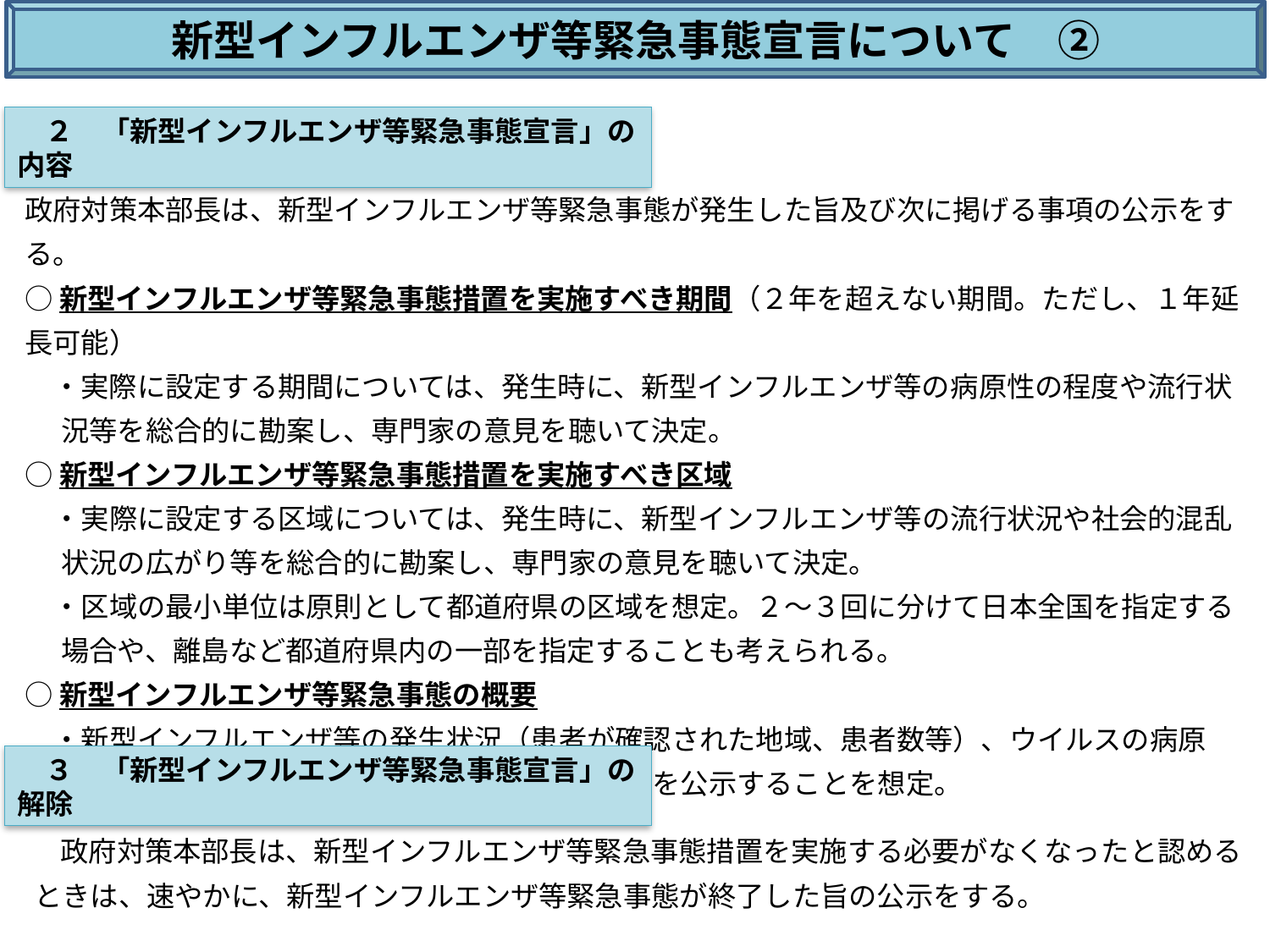

新型インフルエンザ等緊急事態宣言について　②
　２　「新型インフルエンザ等緊急事態宣言」の内容
政府対策本部長は、新型インフルエンザ等緊急事態が発生した旨及び次に掲げる事項の公示をする。
○新型インフルエンザ等緊急事態措置を実施すべき期間（２年を超えない期間。ただし、１年延長可能）
　・実際に設定する期間については、発生時に、新型インフルエンザ等の病原性の程度や流行状況等を総合的に勘案し、専門家の意見を聴いて決定。
○新型インフルエンザ等緊急事態措置を実施すべき区域
　・実際に設定する区域については、発生時に、新型インフルエンザ等の流行状況や社会的混乱状況の広がり等を総合的に勘案し、専門家の意見を聴いて決定。
　・区域の最小単位は原則として都道府県の区域を想定。２～３回に分けて日本全国を指定する場合や、離島など都道府県内の一部を指定することも考えられる。
○新型インフルエンザ等緊急事態の概要
　・新型インフルエンザ等の発生状況（患者が確認された地域、患者数等）、ウイルスの病原性、症状、感染・まん延防止に必要な情報などを公示することを想定。
　３　「新型インフルエンザ等緊急事態宣言」の解除
　政府対策本部長は、新型インフルエンザ等緊急事態措置を実施する必要がなくなったと認めるときは、速やかに、新型インフルエンザ等緊急事態が終了した旨の公示をする。